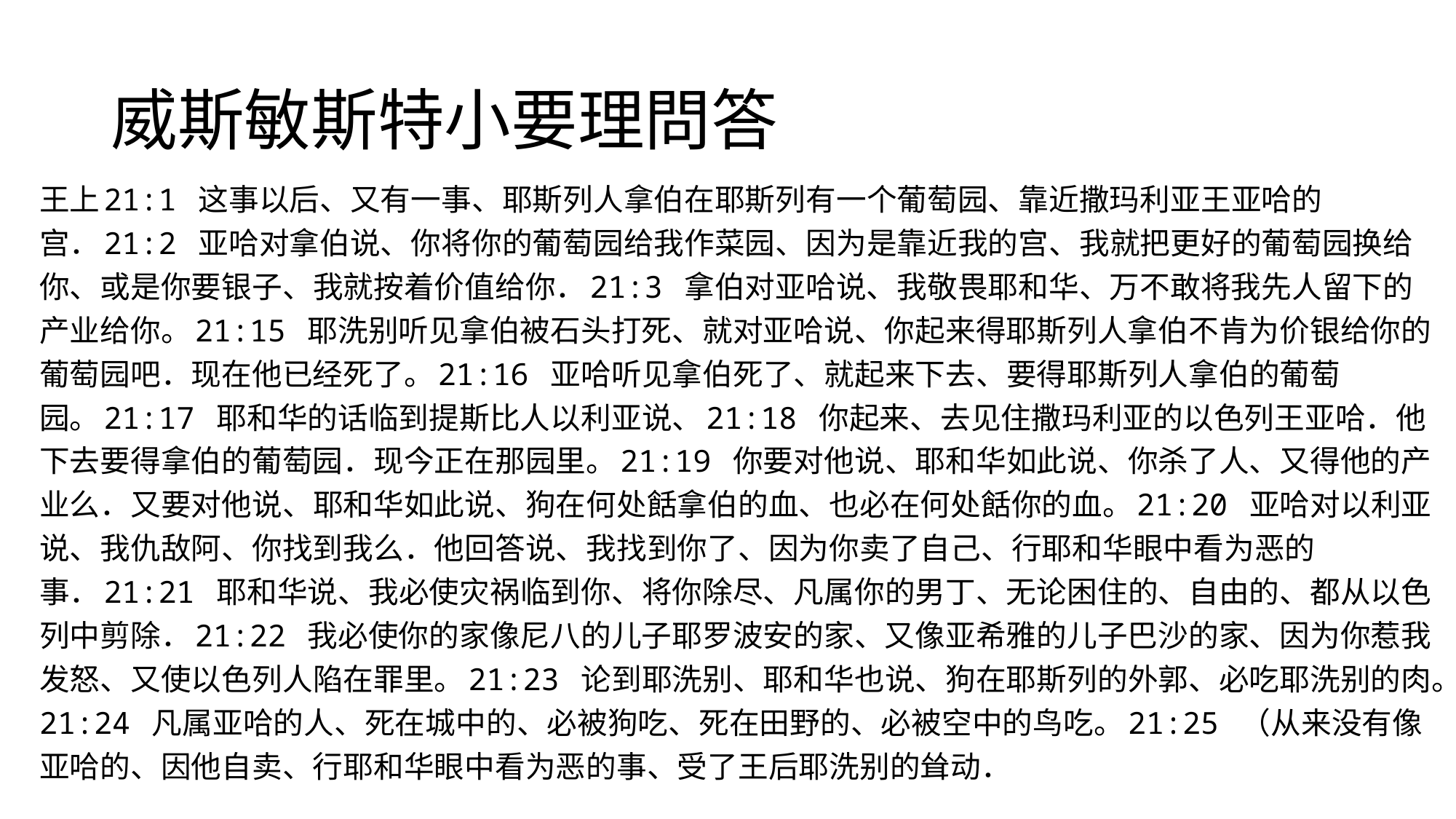

# 威斯敏斯特小要理問答
王上21:1 这事以后、又有一事、耶斯列人拿伯在耶斯列有一个葡萄园、靠近撒玛利亚王亚哈的宫．21:2 亚哈对拿伯说、你将你的葡萄园给我作菜园、因为是靠近我的宫、我就把更好的葡萄园换给你、或是你要银子、我就按着价值给你．21:3 拿伯对亚哈说、我敬畏耶和华、万不敢将我先人留下的产业给你。21:15 耶洗别听见拿伯被石头打死、就对亚哈说、你起来得耶斯列人拿伯不肯为价银给你的葡萄园吧．现在他已经死了。21:16 亚哈听见拿伯死了、就起来下去、要得耶斯列人拿伯的葡萄园。21:17 耶和华的话临到提斯比人以利亚说、21:18 你起来、去见住撒玛利亚的以色列王亚哈．他下去要得拿伯的葡萄园．现今正在那园里。21:19 你要对他说、耶和华如此说、你杀了人、又得他的产业么．又要对他说、耶和华如此说、狗在何处餂拿伯的血、也必在何处餂你的血。21:20 亚哈对以利亚说、我仇敌阿、你找到我么．他回答说、我找到你了、因为你卖了自己、行耶和华眼中看为恶的事．21:21 耶和华说、我必使灾祸临到你、将你除尽、凡属你的男丁、无论困住的、自由的、都从以色列中剪除．21:22 我必使你的家像尼八的儿子耶罗波安的家、又像亚希雅的儿子巴沙的家、因为你惹我发怒、又使以色列人陷在罪里。21:23 论到耶洗别、耶和华也说、狗在耶斯列的外郭、必吃耶洗别的肉。21:24 凡属亚哈的人、死在城中的、必被狗吃、死在田野的、必被空中的鸟吃。21:25 （从来没有像亚哈的、因他自卖、行耶和华眼中看为恶的事、受了王后耶洗别的耸动．